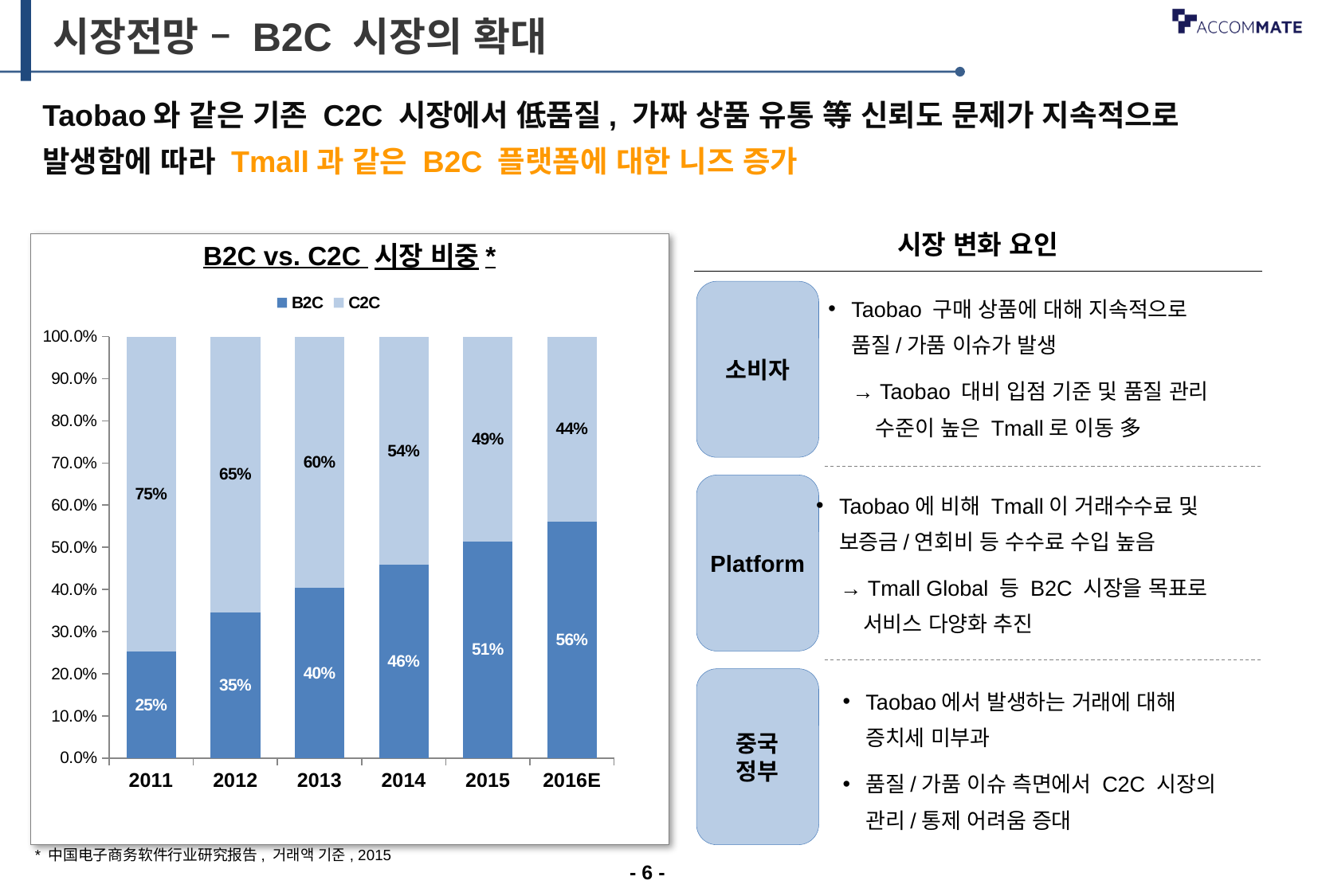

시장전망 – B2C 시장의 확대
Taobao와 같은 기존 C2C 시장에서 低품질, 가짜 상품 유통 等 신뢰도 문제가 지속적으로
발생함에 따라 Tmall과 같은 B2C 플랫폼에 대한 니즈 증가
시장 변화 요인
B2C vs. C2C 시장 비중*
Taobao 구매 상품에 대해 지속적으로
품질/가품 이슈가 발생
→ Taobao 대비 입점 기준 및 품질 관리
수준이 높은 Tmall로 이동 多

### Chart

| Category | B2C | C2C |
|---|---|---|
| 2011 | 0.253 | 0.7470000000000105 |
| 2012 | 0.34600000000000497 | 0.6540000000000125 |
| 2013 | 0.4040000000000001 | 0.5960000000000006 |
| 2014 | 0.458 | 0.542 |
| 2015 | 0.514 | 0.4860000000000003 |
| 2016E | 0.561 | 0.4390000000000053 |
소비자
Platform
Taobao에 비해 Tmall이 거래수수료 및
보증금/연회비 등 수수료 수입 높음
→ Tmall Global 등 B2C 시장을 목표로
서비스 다양화 추진
중국
정부
Taobao에서 발생하는 거래에 대해
증치세 미부과
품질/가품 이슈 측면에서 C2C 시장의
관리/통제 어려움 증대
* 中国电子商务软件行业研究报告, 거래액 기준, 2015